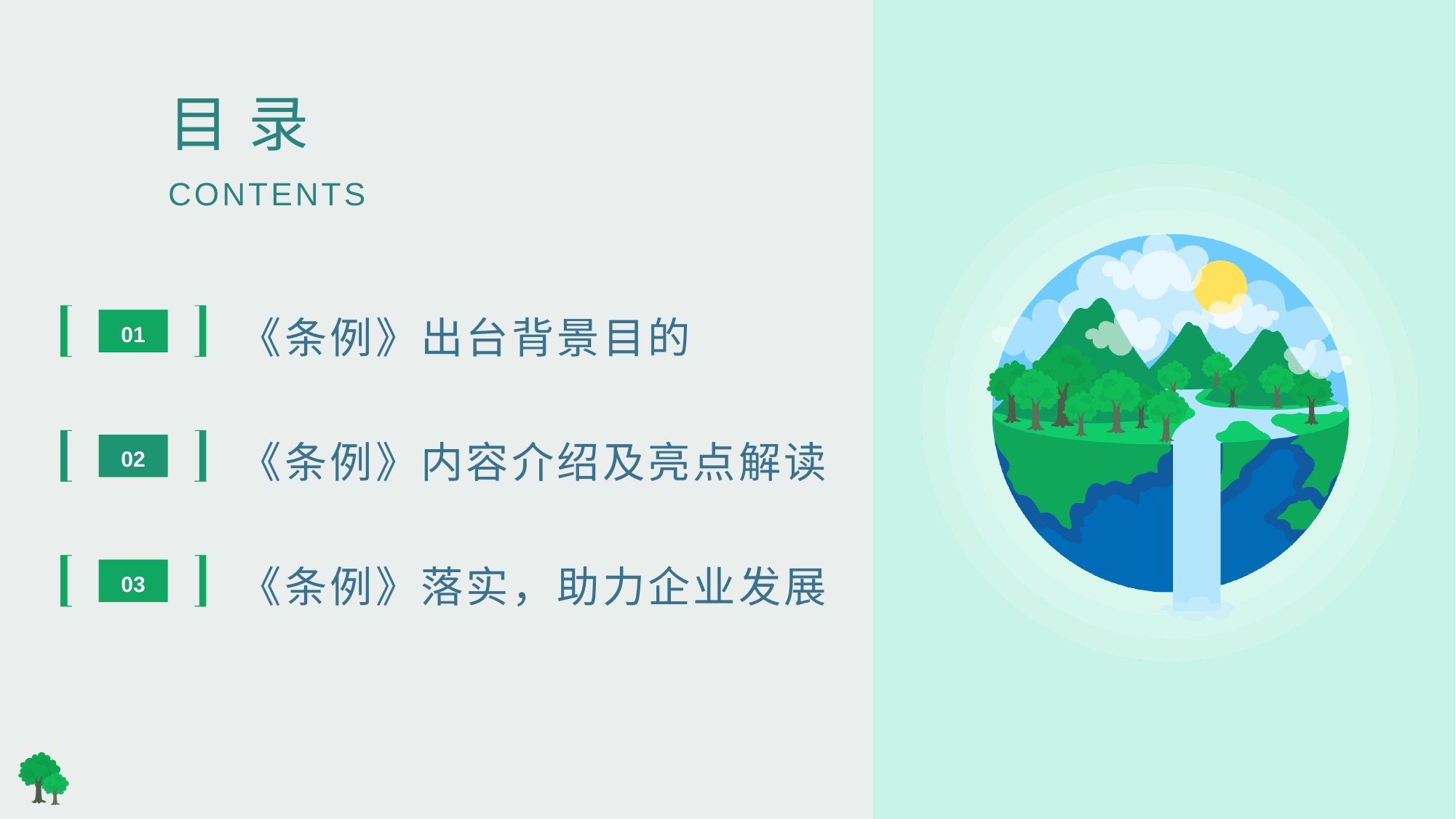

目 录
CONTENTS
《条例》出台背景目的

01
《条例》内容介绍及亮点解读

02
《条例》落实，助力企业发展

03